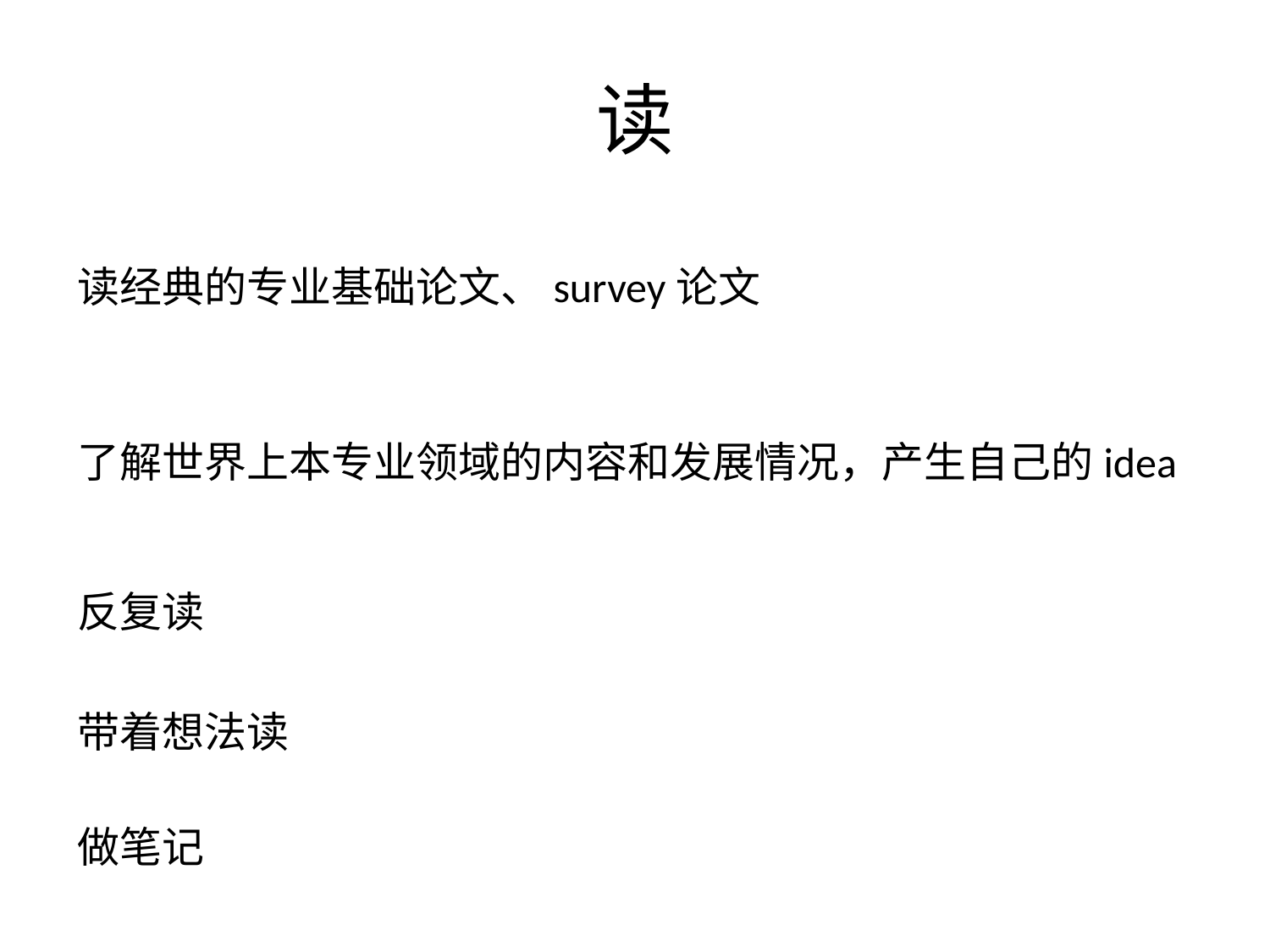

# 读
读经典的专业基础论文、survey论文
了解世界上本专业领域的内容和发展情况，产生自己的idea
反复读
带着想法读
做笔记